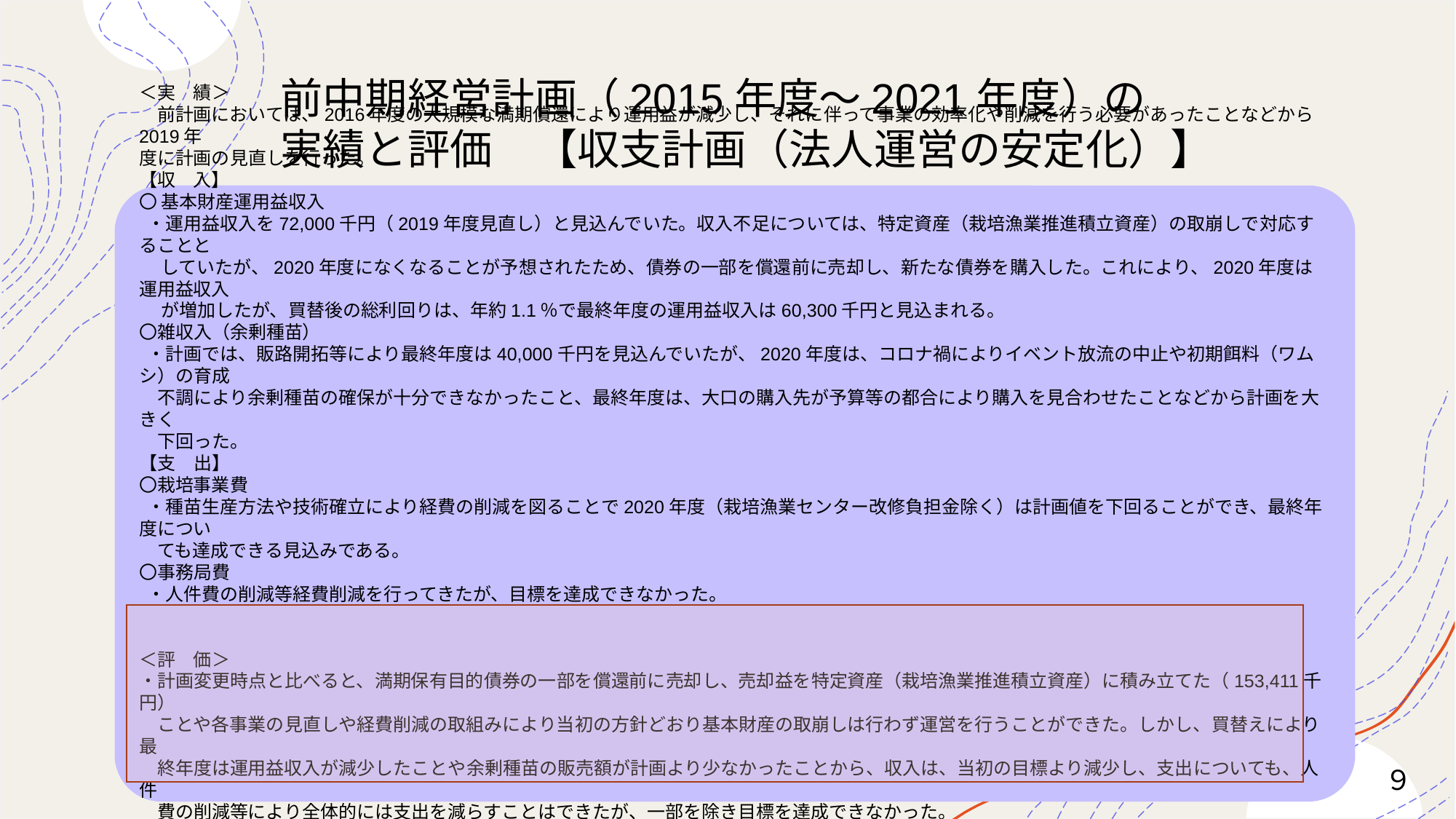

# 前中期経営計画（2015年度～2021年度）の 　　　　実績と評価　【収支計画（法人運営の安定化）】

＜実　績＞
　前計画においては、2016年度の大規模な満期償還により運用益が減少し、それに伴って事業の効率化や削減を行う必要があったことなどから2019年
度に計画の見直しを行った。
【収　入】
〇 基本財産運用益収入
 ・運用益収入を72,000千円（2019年度見直し）と見込んでいた。収入不足については、特定資産（栽培漁業推進積立資産）の取崩しで対応することと
　 していたが、2020年度になくなることが予想されたため、債券の一部を償還前に売却し、新たな債券を購入した。これにより、2020年度は運用益収入
　 が増加したが、買替後の総利回りは、年約1.1％で最終年度の運用益収入は60,300千円と見込まれる。
〇雑収入（余剰種苗）
 ・計画では、販路開拓等により最終年度は40,000千円を見込んでいたが、2020年度は、コロナ禍によりイベント放流の中止や初期餌料（ワムシ）の育成
　不調により余剰種苗の確保が十分できなかったこと、最終年度は、大口の購入先が予算等の都合により購入を見合わせたことなどから計画を大きく
　下回った。
【支　出】
〇栽培事業費
 ・種苗生産方法や技術確立により経費の削減を図ることで2020年度（栽培漁業センター改修負担金除く）は計画値を下回ることができ、最終年度につい
　ても達成できる見込みである。
〇事務局費
 ・人件費の削減等経費削減を行ってきたが、目標を達成できなかった。

＜評　価＞
・計画変更時点と比べると、満期保有目的債券の一部を償還前に売却し、売却益を特定資産（栽培漁業推進積立資産）に積み立てた（153,411千円）
　ことや各事業の見直しや経費削減の取組みにより当初の方針どおり基本財産の取崩しは行わず運営を行うことができた。しかし、買替えにより最
　終年度は運用益収入が減少したことや余剰種苗の販売額が計画より少なかったことから、収入は、当初の目標より減少し、支出についても、人件
　費の削減等により全体的には支出を減らすことはできたが、一部を除き目標を達成できなかった。
・2022年度からの計画年度からも現状のままでは、運用益収入が約60,000千円しか見込めないため、安定的な法人運営のためには、新たな対応が
　必要となってくる。

９